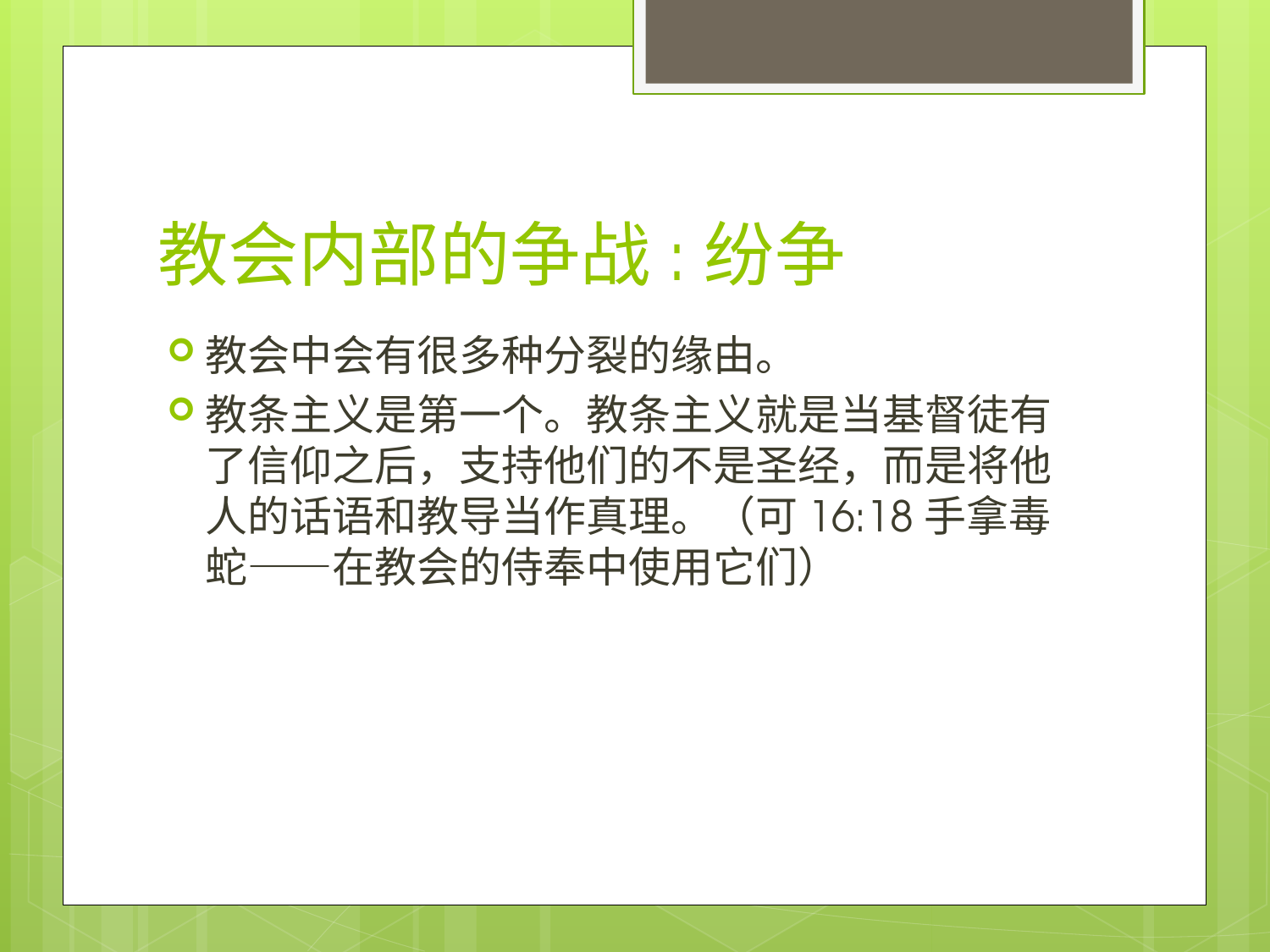

# 教会内部的争战:纷争
教会中会有很多种分裂的缘由。
教条主义是第一个。教条主义就是当基督徒有了信仰之后，支持他们的不是圣经，而是将他人的话语和教导当作真理。（可16:18手拿毒蛇——在教会的侍奉中使用它们）